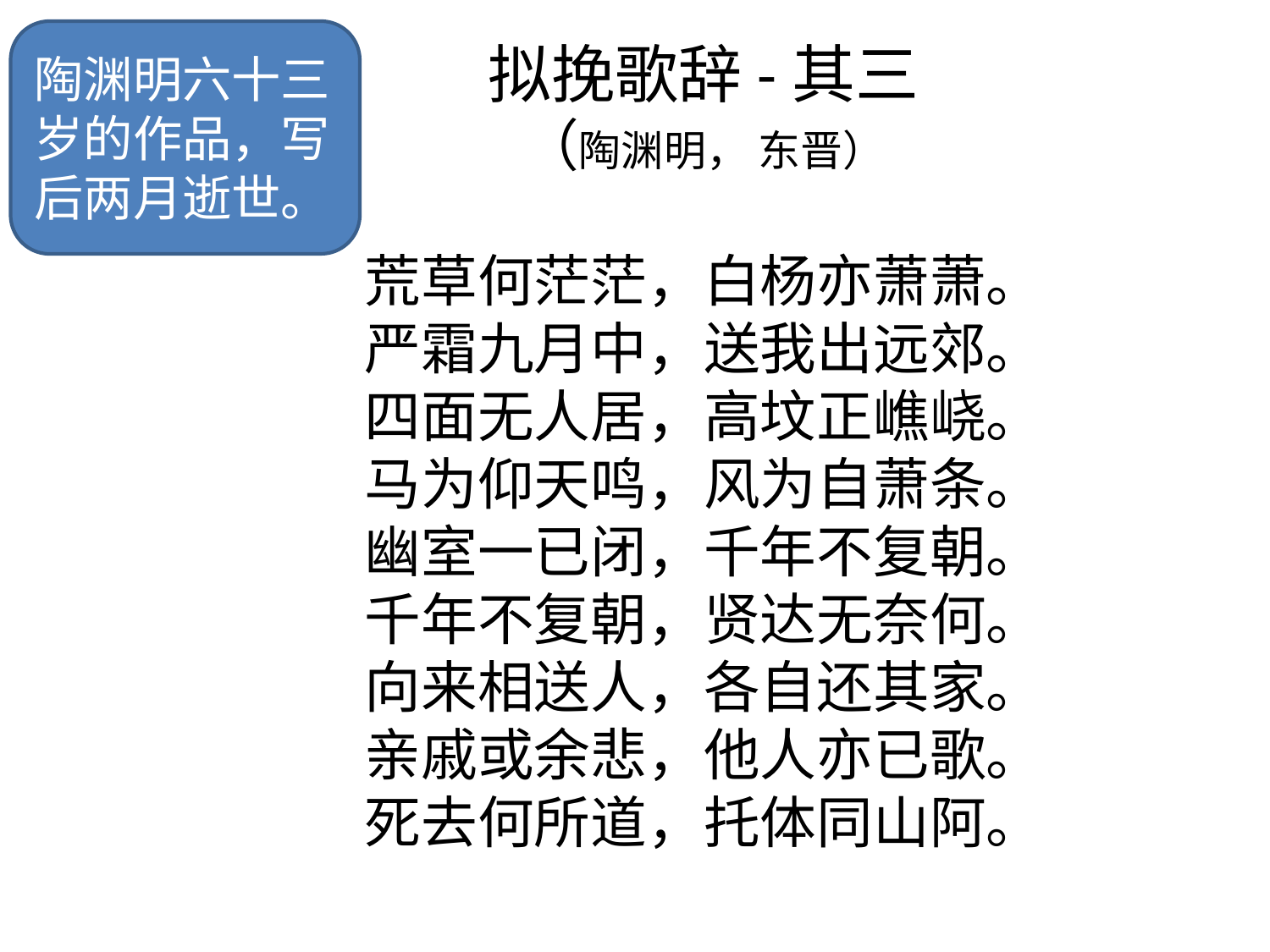

# 拟挽歌辞-其三 （陶渊明， 东晋） 荒草何茫茫，白杨亦萧萧。 严霜九月中，送我出远郊。 四面无人居，高坟正嶕峣。 马为仰天鸣，风为自萧条。 幽室一已闭，千年不复朝。 千年不复朝，贤达无奈何。 向来相送人，各自还其家。 亲戚或余悲，他人亦已歌。 死去何所道，托体同山阿。
陶渊明六十三岁的作品，写后两月逝世。